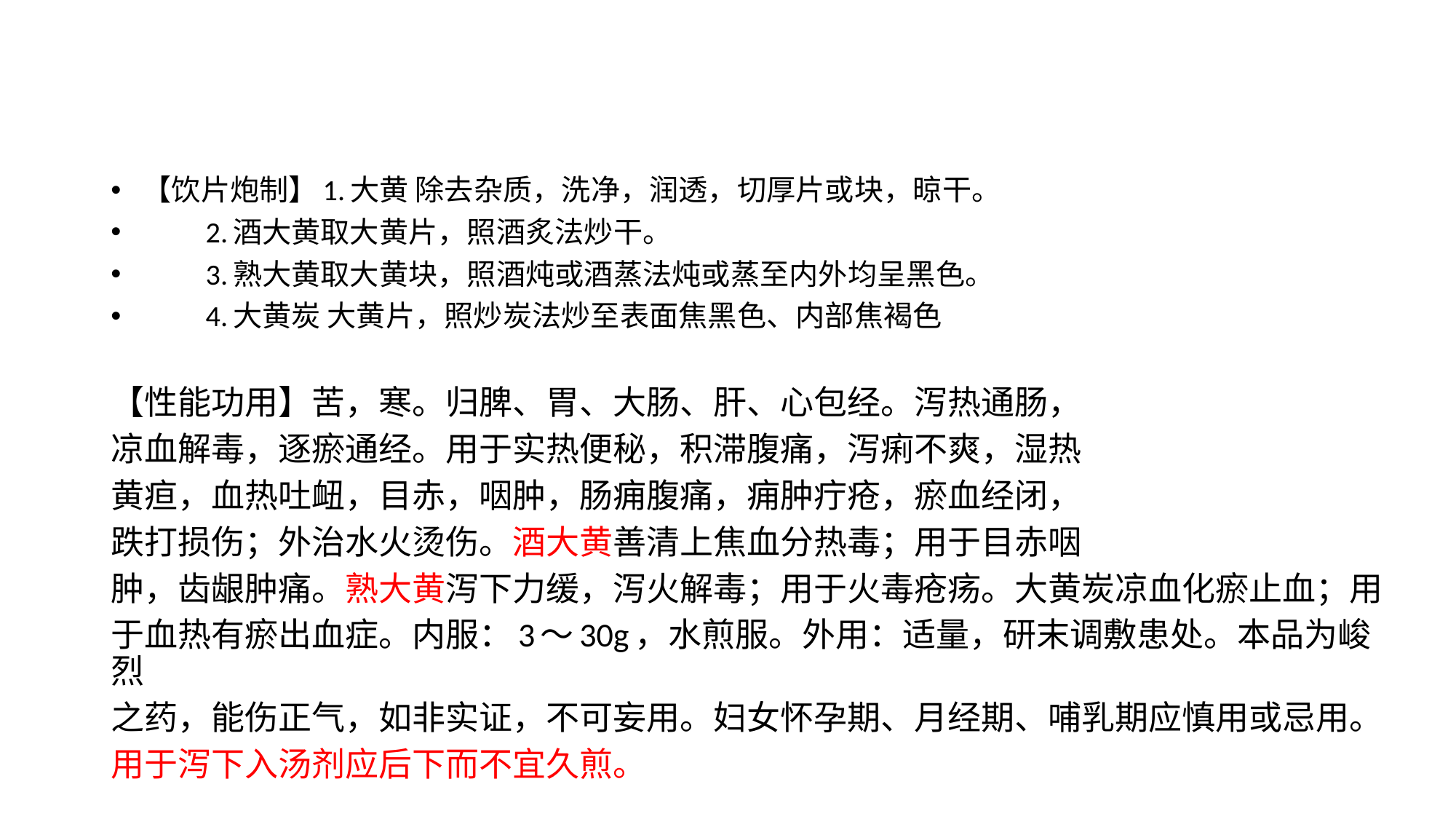

#
【饮片炮制】1.大黄 除去杂质，洗净，润透，切厚片或块，晾干。
　　2.酒大黄取大黄片，照酒炙法炒干。
　　3.熟大黄取大黄块，照酒炖或酒蒸法炖或蒸至内外均呈黑色。
　　4.大黄炭 大黄片，照炒炭法炒至表面焦黑色、内部焦褐色

【性能功用】苦，寒。归脾、胃、大肠、肝、心包经。泻热通肠，
凉血解毒，逐瘀通经。用于实热便秘，积滞腹痛，泻痢不爽，湿热
黄疸，血热吐衄，目赤，咽肿，肠痈腹痛，痈肿疔疮，瘀血经闭，
跌打损伤；外治水火烫伤。酒大黄善清上焦血分热毒；用于目赤咽
肿，齿龈肿痛。熟大黄泻下力缓，泻火解毒；用于火毒疮疡。大黄炭凉血化瘀止血；用
于血热有瘀出血症。内服：3～30g，水煎服。外用：适量，研末调敷患处。本品为峻烈
之药，能伤正气，如非实证，不可妄用。妇女怀孕期、月经期、哺乳期应慎用或忌用。
用于泻下入汤剂应后下而不宜久煎。